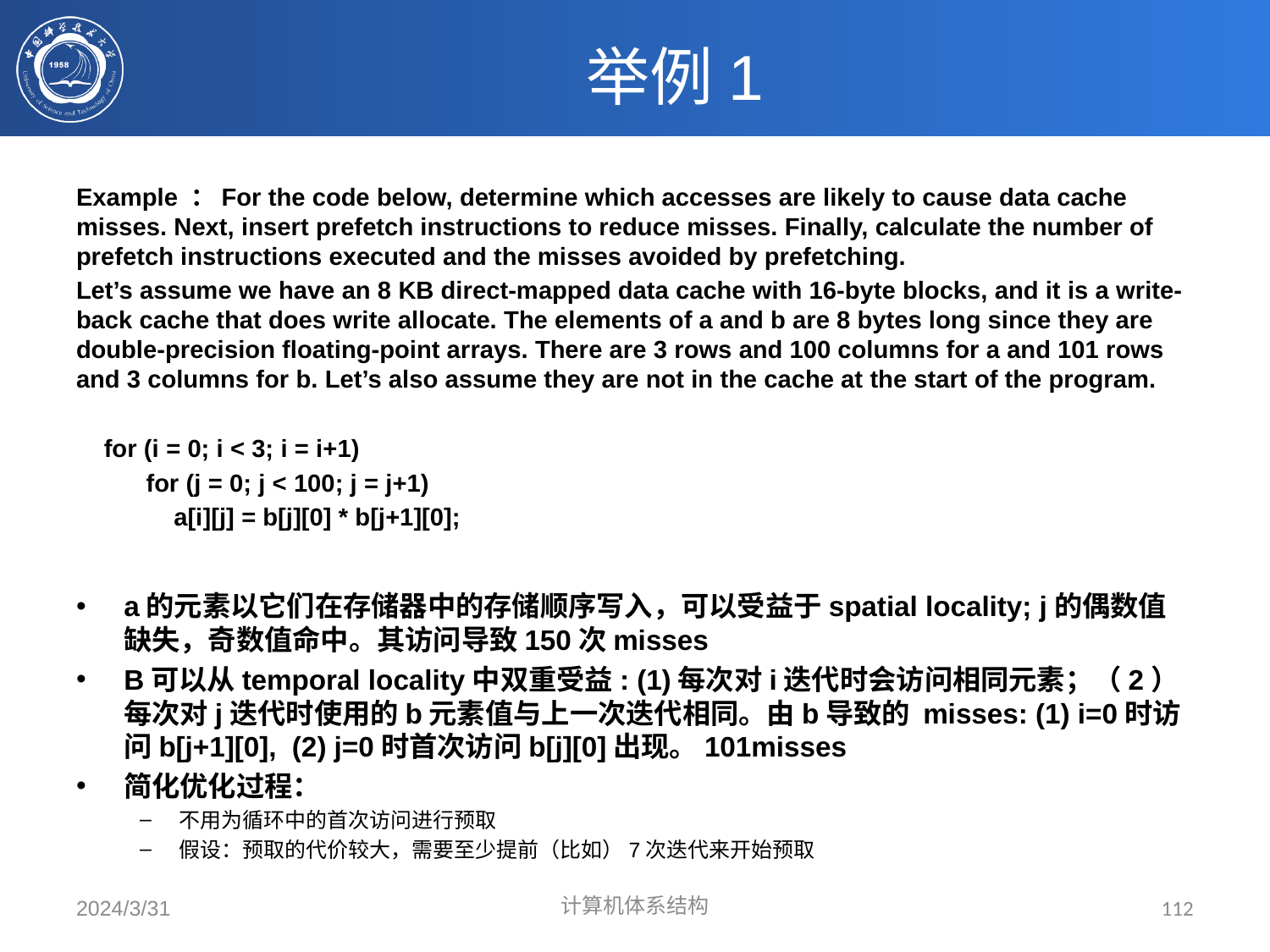

# 举例1
Example ：For the code below, determine which accesses are likely to cause data cache misses. Next, insert prefetch instructions to reduce misses. Finally, calculate the number of prefetch instructions executed and the misses avoided by prefetching.
Let’s assume we have an 8 KB direct-mapped data cache with 16-byte blocks, and it is a write-back cache that does write allocate. The elements of a and b are 8 bytes long since they are double-precision floating-point arrays. There are 3 rows and 100 columns for a and 101 rows and 3 columns for b. Let’s also assume they are not in the cache at the start of the program.

    for (i = 0; i < 3; i = i+1)
          for (j = 0; j < 100; j = j+1)
              a[i][j] = b[j][0] * b[j+1][0];

a的元素以它们在存储器中的存储顺序写入，可以受益于spatial locality; j的偶数值缺失，奇数值命中。其访问导致150次misses
B可以从temporal locality中双重受益: (1)每次对i迭代时会访问相同元素；（2）每次对j迭代时使用的b元素值与上一次迭代相同。由b导致的 misses: (1) i=0时访问b[j+1][0],  (2) j=0时首次访问b[j][0]出现。101misses
简化优化过程：
不用为循环中的首次访问进行预取
假设：预取的代价较大，需要至少提前（比如）7次迭代来开始预取

2024/3/31
计算机体系结构
112